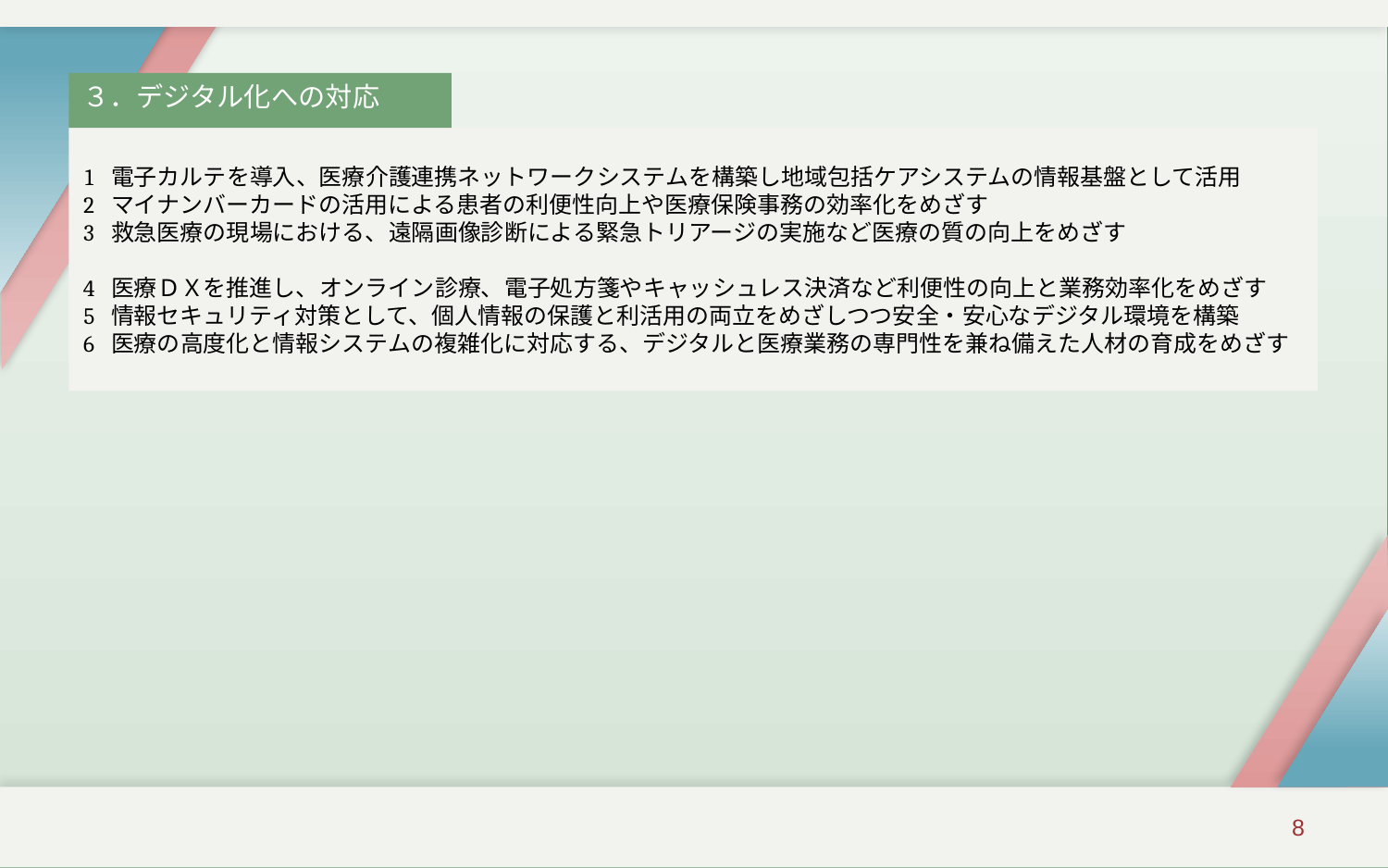

３．デジタル化への対応

1  電子カルテを導入、医療介護連携ネットワークシステムを構築し地域包括ケアシステムの情報基盤として活用
2  マイナンバーカードの活用による患者の利便性向上や医療保険事務の効率化をめざす
3  救急医療の現場における、遠隔画像診断による緊急トリアージの実施など医療の質の向上をめざす

4  医療ＤＸを推進し、オンライン診療、電子処方箋やキャッシュレス決済など利便性の向上と業務効率化をめざす
5  情報セキュリティ対策として、個人情報の保護と利活用の両立をめざしつつ安全・安心なデジタル環境を構築
6  医療の高度化と情報システムの複雑化に対応する、デジタルと医療業務の専門性を兼ね備えた人材の育成をめざす

8